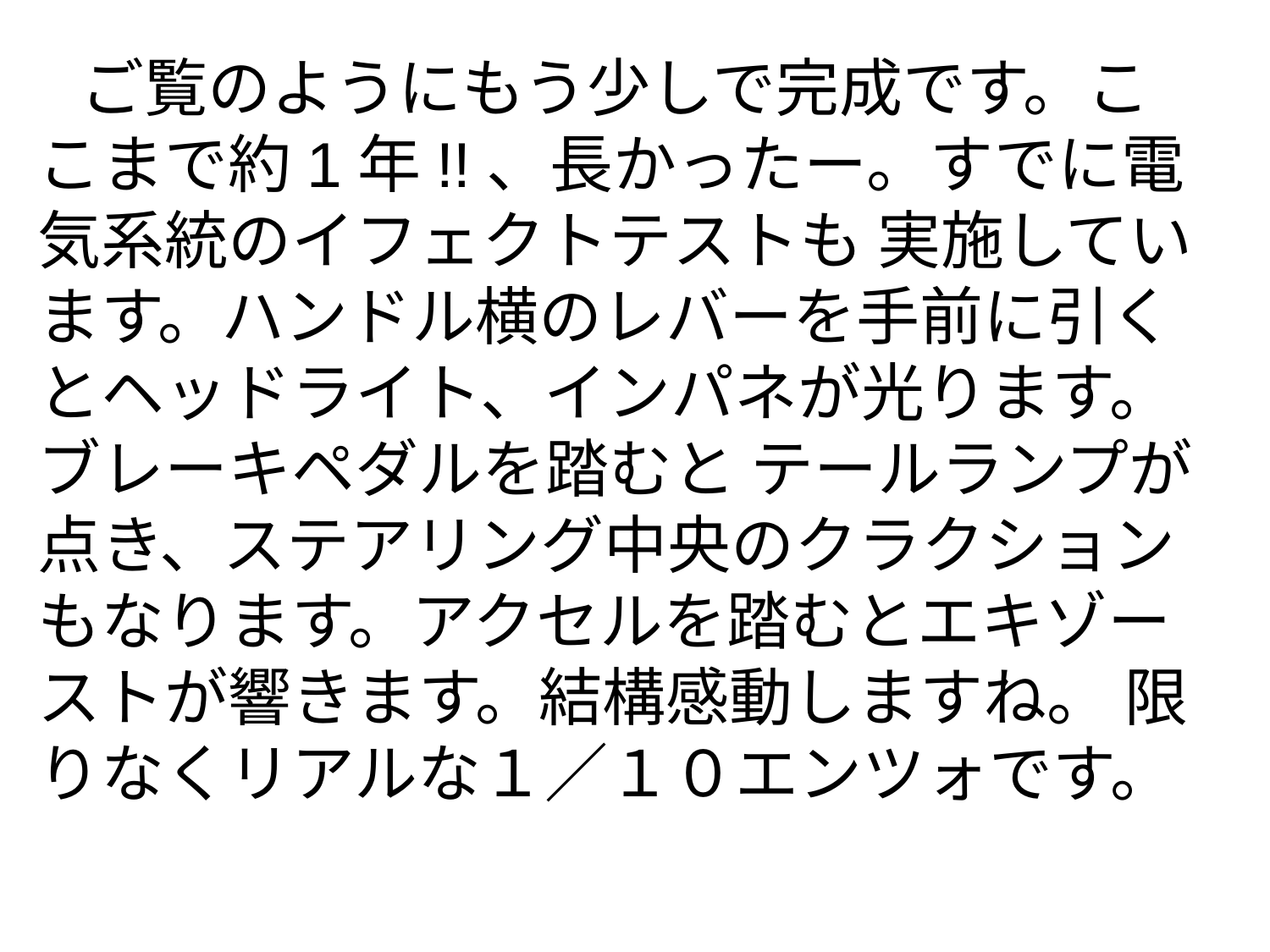

ご覧のようにもう少しで完成です。ここまで約1年!!、長かったー。すでに電気系統のイフェクトテストも 実施しています。ハンドル横のレバーを手前に引くとヘッドライト、インパネが光ります。ブレーキペダルを踏むと テールランプが点き、ステアリング中央のクラクションもなります。アクセルを踏むとエキゾーストが響きます。結構感動しますね。 限りなくリアルな１／１０エンツォです。